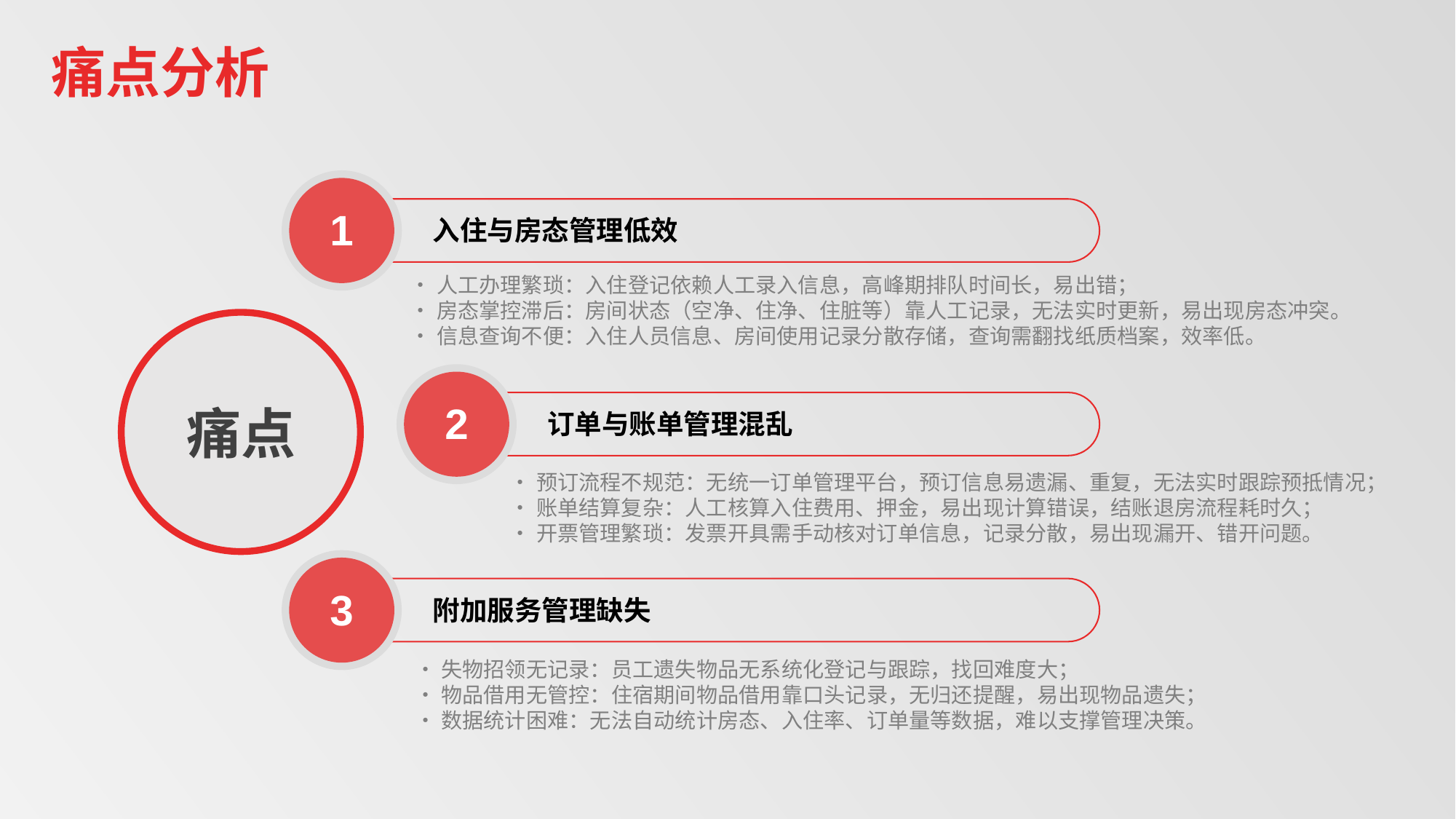

痛点分析

1

入住与房态管理低效
•人工办理繁琐：入住登记依赖人工录入信息，高峰期排队时间长，易出错；
•房态掌控滞后：房间状态（空净、住净、住脏等）靠人工记录，无法实时更新，易出现房态冲突。
•信息查询不便：入住人员信息、房间使用记录分散存储，查询需翻找纸质档案，效率低。
痛点

2

订单与账单管理混乱
•预订流程不规范：无统一订单管理平台，预订信息易遗漏、重复，无法实时跟踪预抵情况；
•账单结算复杂：人工核算入住费用、押金，易出现计算错误，结账退房流程耗时久；
•开票管理繁琐：发票开具需手动核对订单信息，记录分散，易出现漏开、错开问题。

3

附加服务管理缺失
•失物招领无记录：员工遗失物品无系统化登记与跟踪，找回难度大；
•物品借用无管控：住宿期间物品借用靠口头记录，无归还提醒，易出现物品遗失；
•数据统计困难：无法自动统计房态、入住率、订单量等数据，难以支撑管理决策。